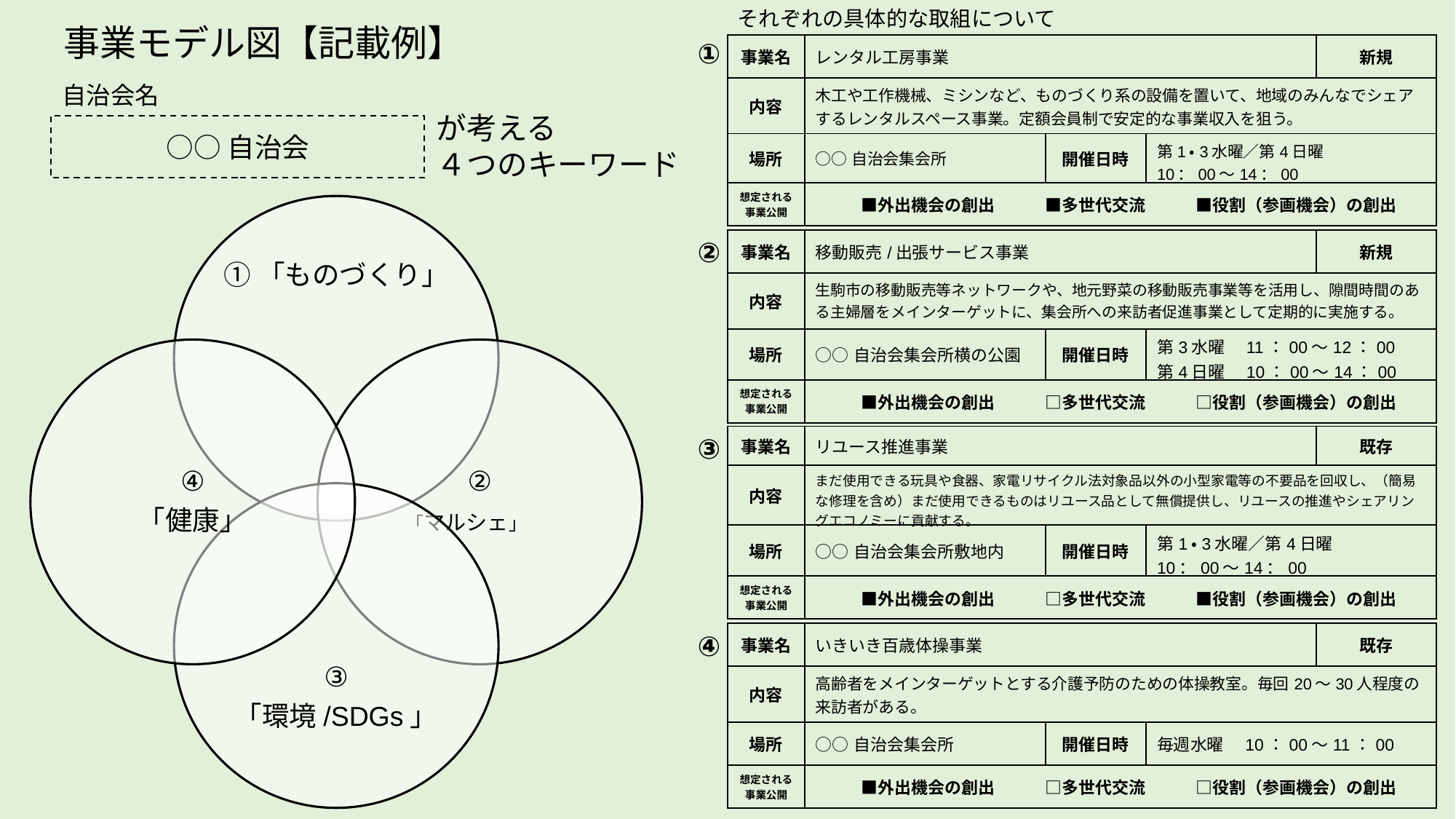

それぞれの具体的な取組について
事業モデル図【記載例】
①
②
③
④
| 事業名 | レンタル工房事業 |  |  | 新規 |
| --- | --- | --- | --- | --- |
| 内容 | 木工や工作機械、ミシンなど、ものづくり系の設備を置いて、地域のみんなでシェアするレンタルスペース事業。定額会員制で安定的な事業収入を狙う。 |  |  |  |
| 場所 | ○○自治会集会所 | 開催日時 | 第1・3水曜／第4日曜 10：00～14：00 |  |
| 想定される事業公開 | ■外出機会の創出　　　■多世代交流　　　■役割（参画機会）の創出 |  |  |  |
自治会名
が考える
４つのキーワード
○○自治会
①「ものづくり」
②
「マルシェ」
③
「環境/SDGs」
④
「健康」
| 事業名 | 移動販売/出張サービス事業 |  |  | 新規 |
| --- | --- | --- | --- | --- |
| 内容 | 生駒市の移動販売等ネットワークや、地元野菜の移動販売事業等を活用し、隙間時間のある主婦層をメインターゲットに、集会所への来訪者促進事業として定期的に実施する。 |  |  |  |
| 場所 | ○○自治会集会所横の公園 | 開催日時 | 第3水曜　11：00～12：00 第4日曜　10：00～14：00 |  |
| 想定される事業公開 | ■外出機会の創出　　　□多世代交流　　　□役割（参画機会）の創出 |  |  |  |
| 事業名 | リユース推進事業 |  |  | 既存 |
| --- | --- | --- | --- | --- |
| 内容 | まだ使用できる玩具や食器、家電リサイクル法対象品以外の小型家電等の不要品を回収し、（簡易な修理を含め）まだ使用できるものはリユース品として無償提供し、リユースの推進やシェアリングエコノミーに貢献する。 |  |  |  |
| 場所 | ○○自治会集会所敷地内 | 開催日時 | 第1・3水曜／第4日曜 10：00～14：00 |  |
| 想定される事業公開 | ■外出機会の創出　　　□多世代交流　　　■役割（参画機会）の創出 |  |  |  |
| 事業名 | いきいき百歳体操事業 |  |  | 既存 |
| --- | --- | --- | --- | --- |
| 内容 | 高齢者をメインターゲットとする介護予防のための体操教室。毎回20～30人程度の来訪者がある。 |  |  |  |
| 場所 | ○○自治会集会所 | 開催日時 | 毎週水曜　10：00～11：00 |  |
| 想定される事業公開 | ■外出機会の創出　　　□多世代交流　　　□役割（参画機会）の創出 |  |  |  |